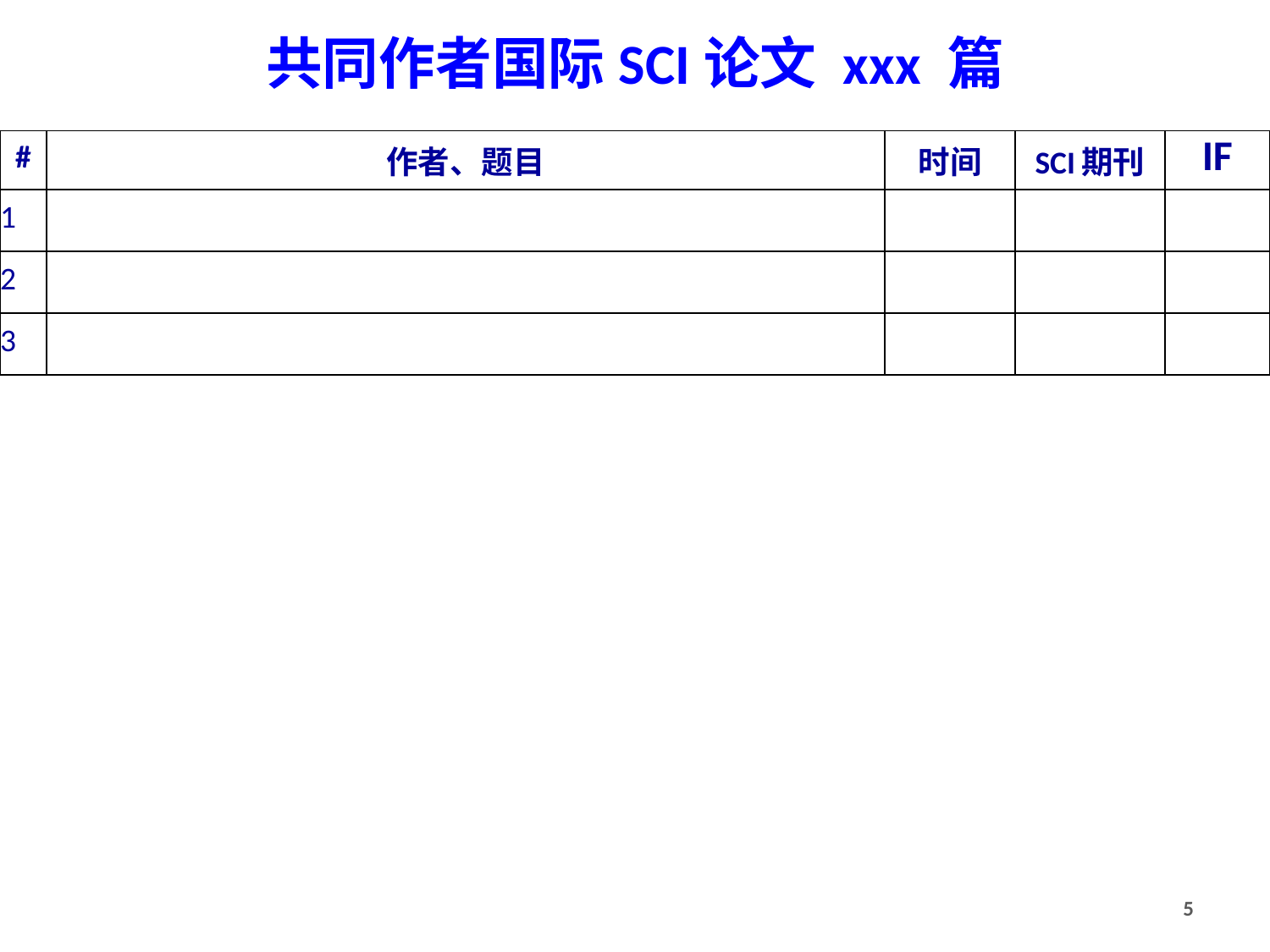

# 共同作者国际SCI论文 xxx 篇
| # | 作者、题目 | 时间 | SCI期刊 | IF |
| --- | --- | --- | --- | --- |
| 1 |  |  |  |  |
| 2 |  |  |  |  |
| 3 |  |  |  |  |
5